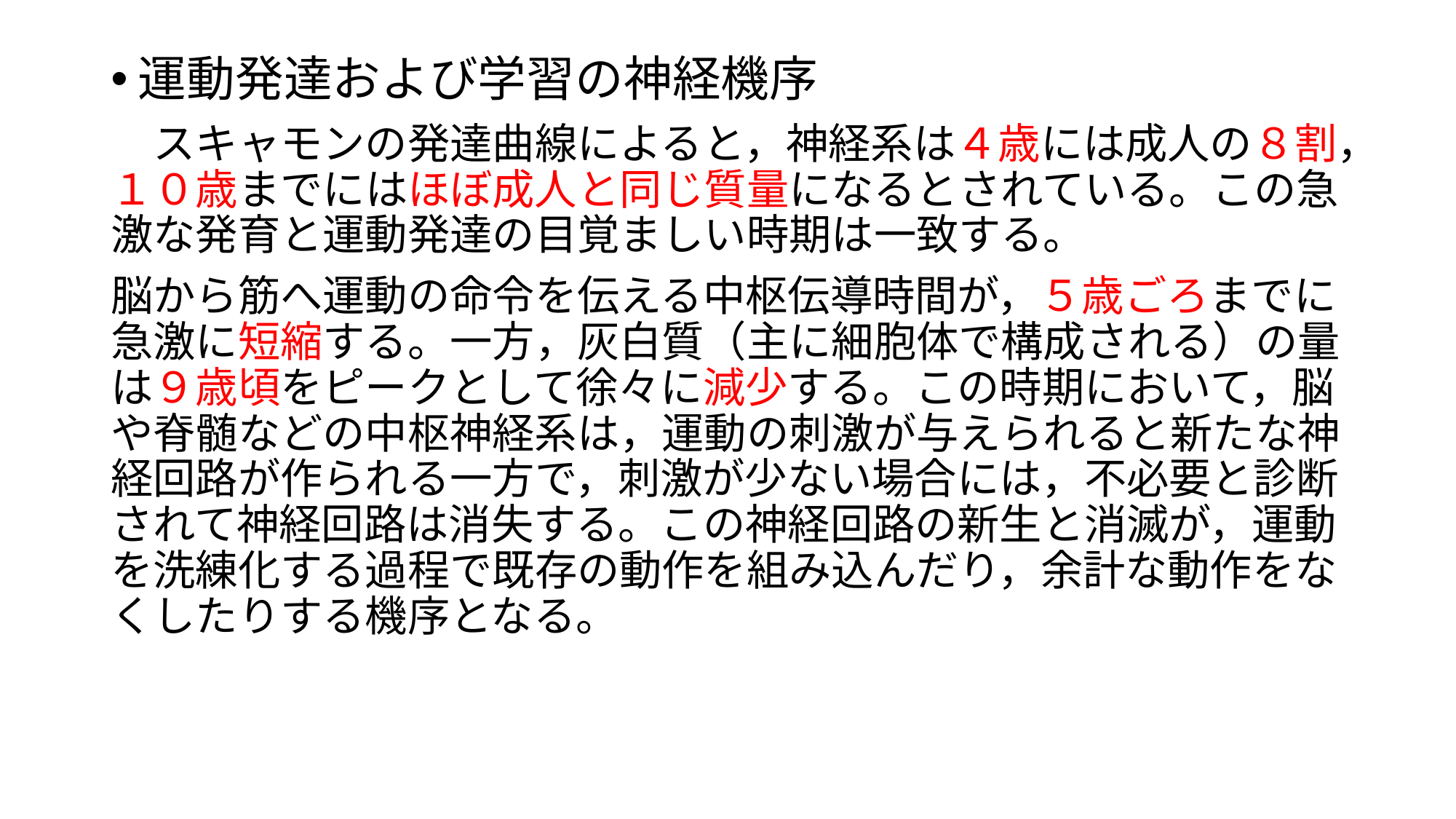

運動発達および学習の神経機序
　スキャモンの発達曲線によると，神経系は４歳には成人の８割，１０歳までにはほぼ成人と同じ質量になるとされている。この急激な発育と運動発達の目覚ましい時期は一致する。
脳から筋へ運動の命令を伝える中枢伝導時間が，５歳ごろまでに急激に短縮する。一方，灰白質（主に細胞体で構成される）の量は９歳頃をピークとして徐々に減少する。この時期において，脳や脊髄などの中枢神経系は，運動の刺激が与えられると新たな神経回路が作られる一方で，刺激が少ない場合には，不必要と診断されて神経回路は消失する。この神経回路の新生と消滅が，運動を洗練化する過程で既存の動作を組み込んだり，余計な動作をなくしたりする機序となる。